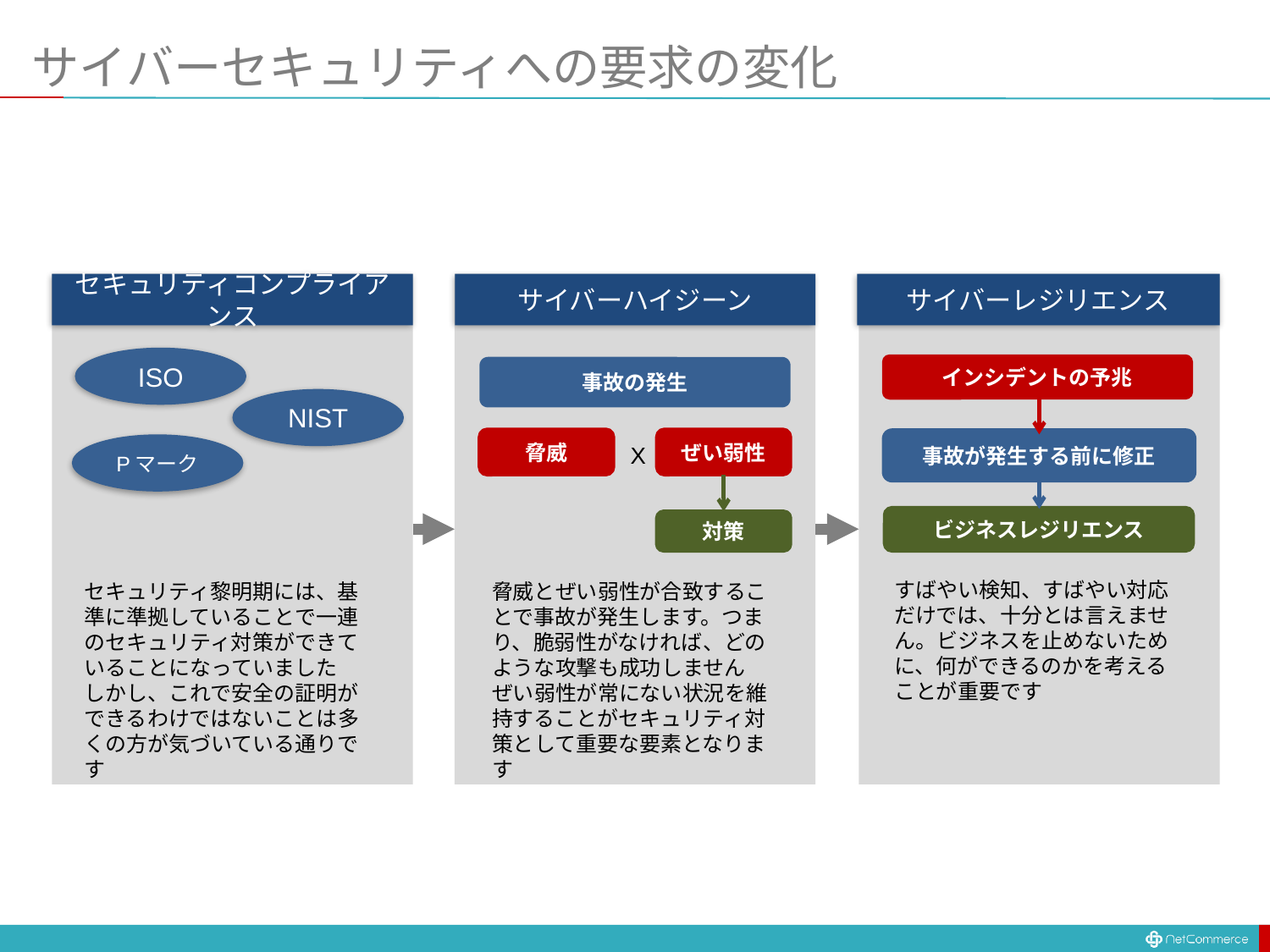

# サイバーセキュリティへの要求の変化

セキュリティコンプライアンス
サイバーハイジーン
サイバーレジリエンス
ISO
インシデントの予兆
事故の発生
NIST
脅威
ぜい弱性
事故が発生する前に修正
Pマーク
X
ビジネスレジリエンス
対策
セキュリティ黎明期には、基準に準拠していることで一連のセキュリティ対策ができていることになっていました
しかし、これで安全の証明ができるわけではないことは多くの方が気づいている通りです
脅威とぜい弱性が合致することで事故が発生します。つまり、脆弱性がなければ、どのような攻撃も成功しません
ぜい弱性が常にない状況を維持することがセキュリティ対策として重要な要素となります
すばやい検知、すばやい対応だけでは、十分とは言えません。ビジネスを止めないために、何ができるのかを考えることが重要です